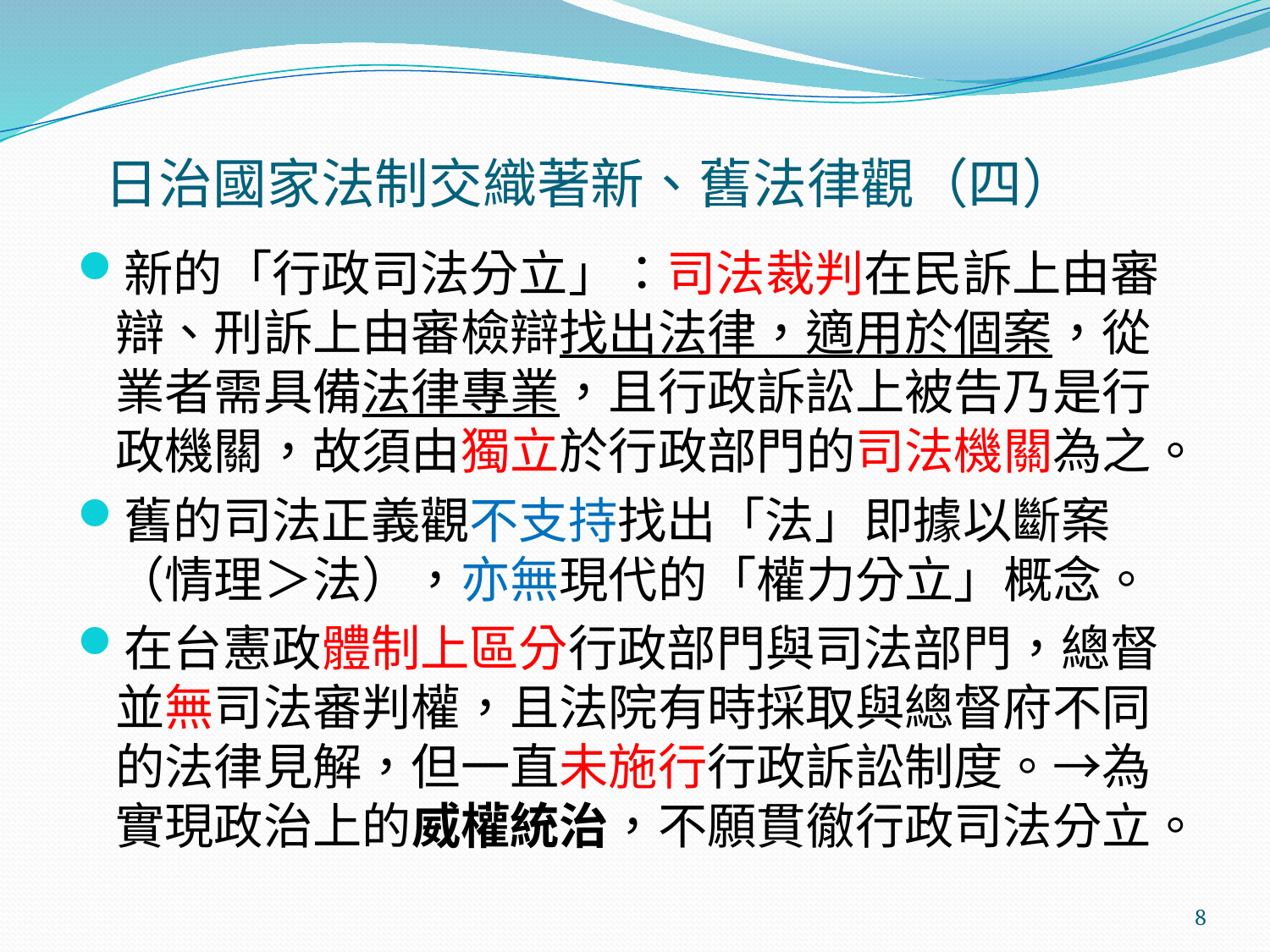

# 日治國家法制交織著新、舊法律觀（四）
新的「行政司法分立」：司法裁判在民訴上由審辯、刑訴上由審檢辯找出法律，適用於個案，從業者需具備法律專業，且行政訴訟上被告乃是行政機關，故須由獨立於行政部門的司法機關為之。
舊的司法正義觀不支持找出「法」即據以斷案（情理＞法），亦無現代的「權力分立」概念。
在台憲政體制上區分行政部門與司法部門，總督並無司法審判權，且法院有時採取與總督府不同的法律見解，但一直未施行行政訴訟制度。→為實現政治上的威權統治，不願貫徹行政司法分立。

8